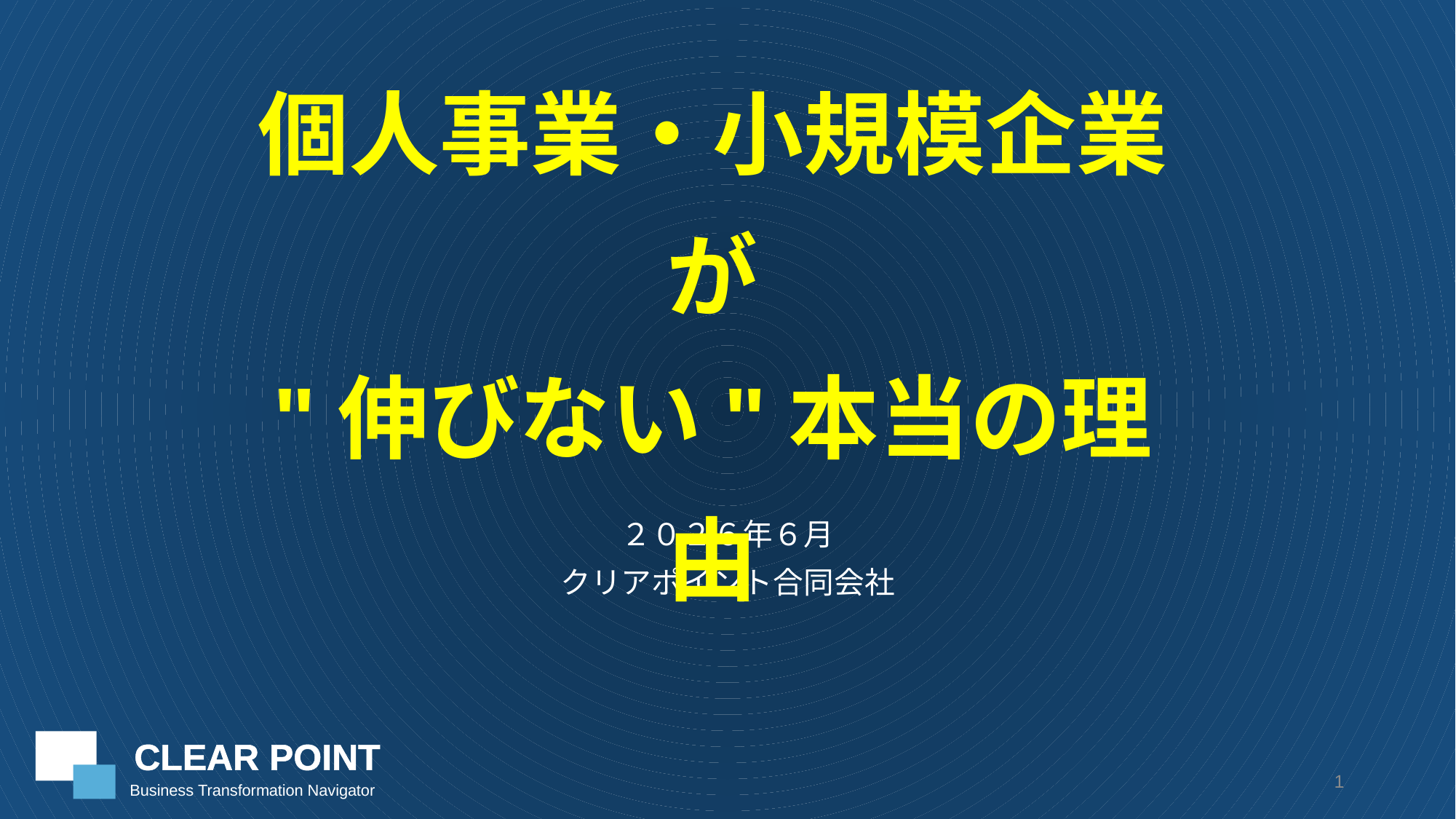

個人事業・小規模企業が
"伸びない"本当の理由
２０２６年６月
クリアポイント合同会社
1